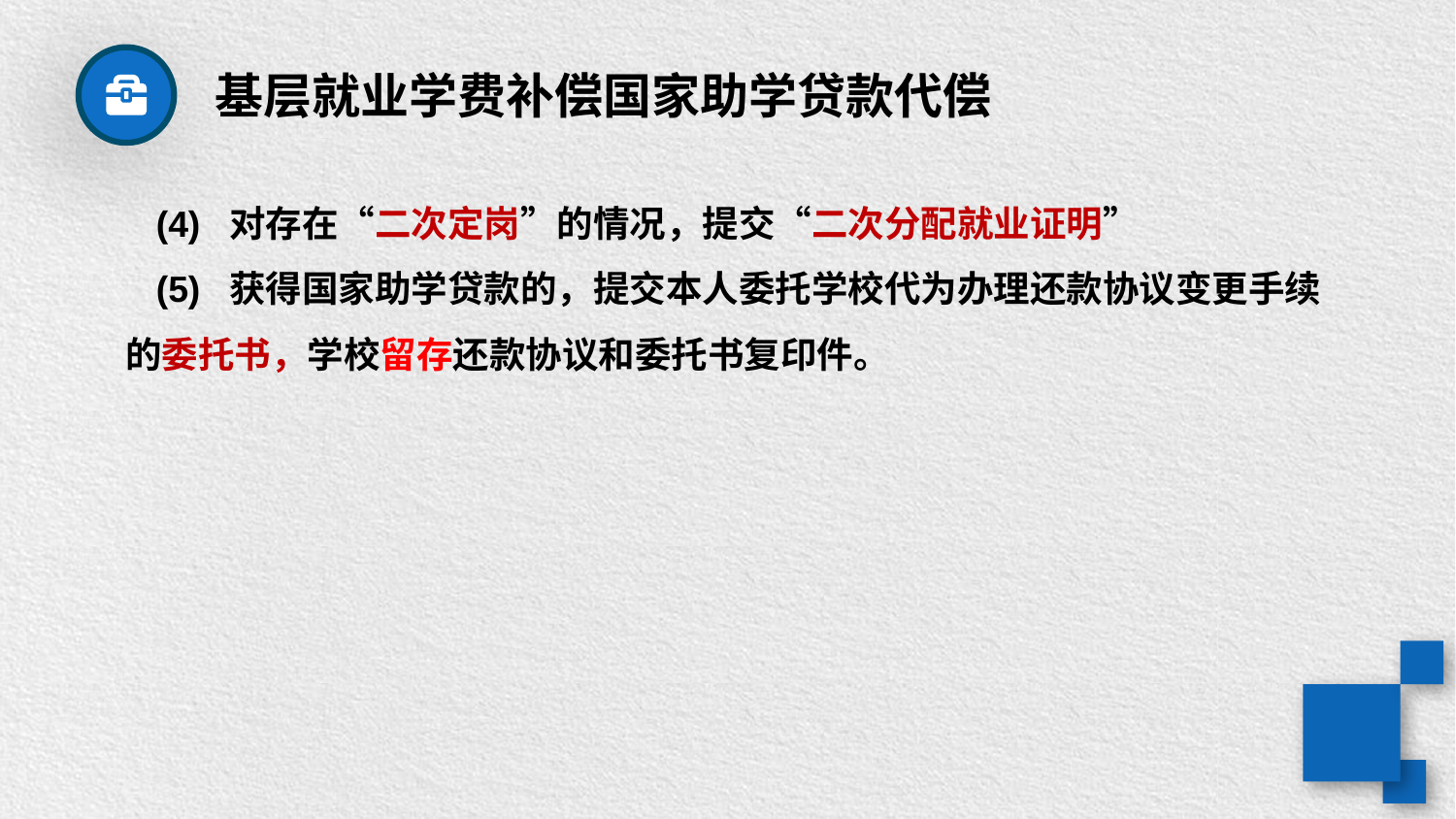

基层就业学费补偿国家助学贷款代偿

   (4)  对存在“二次定岗”的情况，提交“二次分配就业证明”
   (5)  获得国家助学贷款的，提交本人委托学校代为办理还款协议变更手续的委托书，学校留存还款协议和委托书复印件。